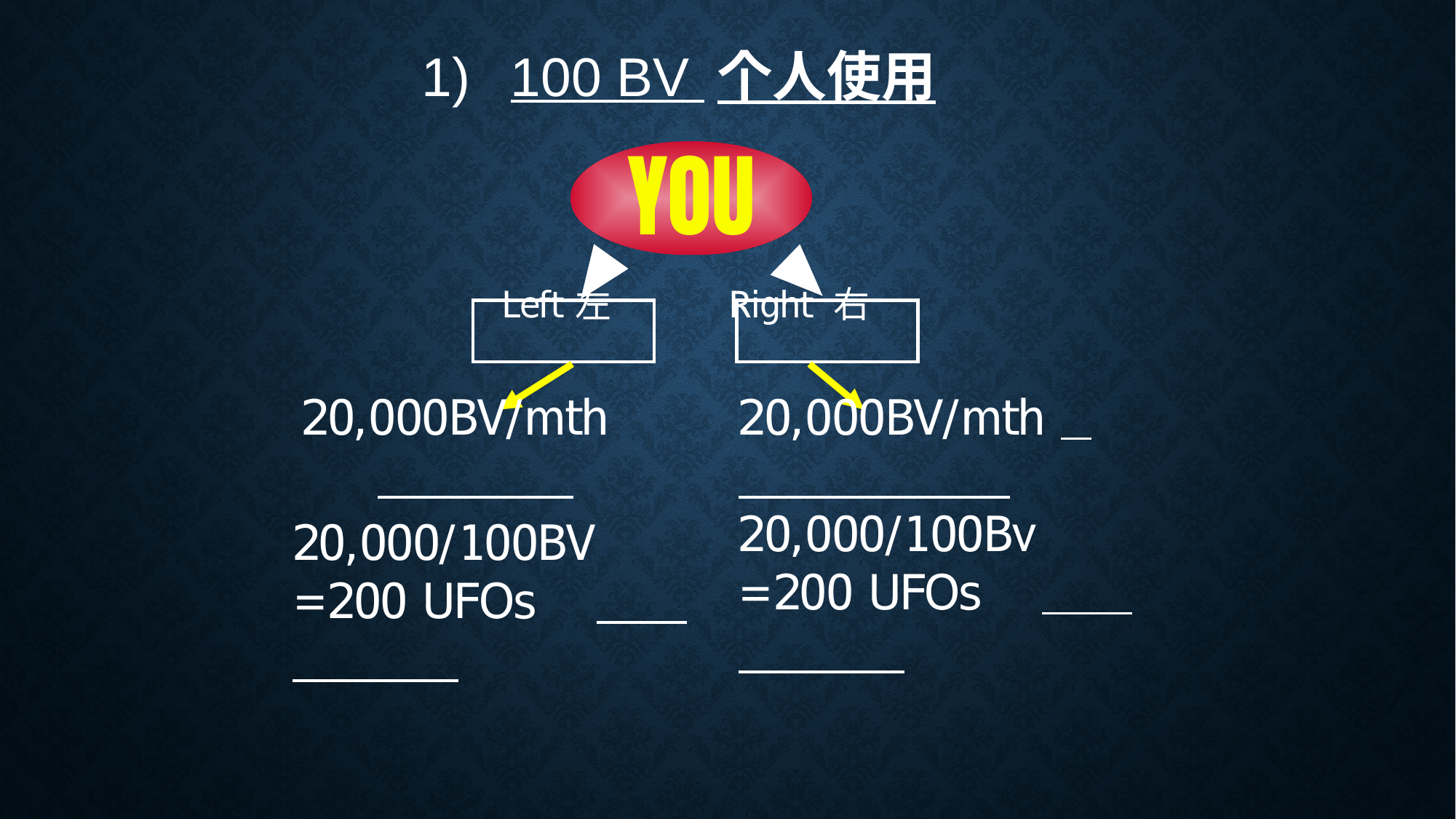

100 BV 个人使用

YOU

Left 左             Right 右

20,000BV/mth
20,000BV/mth
20,000/100Bv
=200 UFOs
20,000/100BV
=200 UFOs